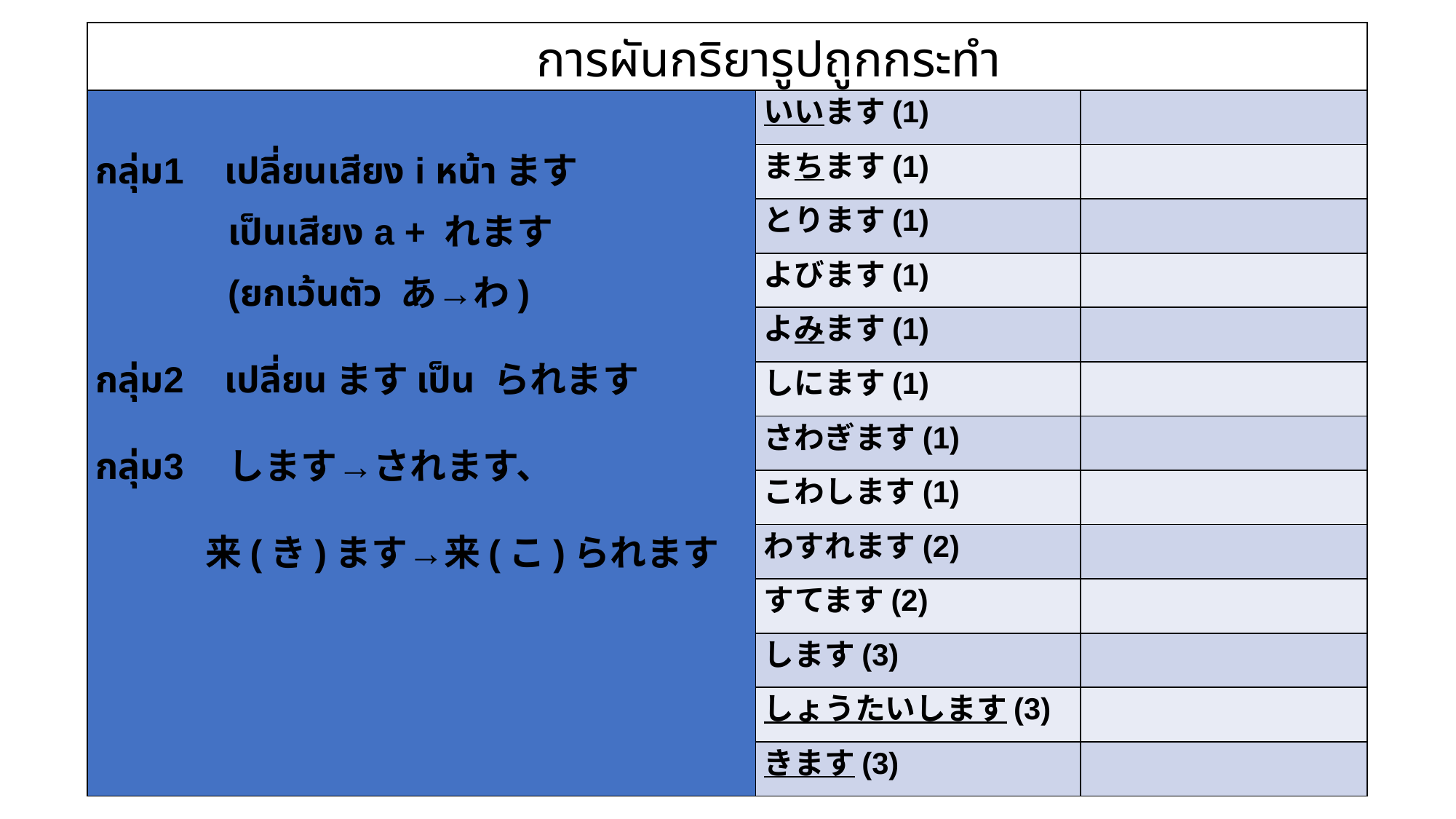

|  |  |  |
| --- | --- | --- |
| กลุ่ม1 เปลี่ยนเสียง i หน้าます เป็นเสียง a + れます (ยกเว้นตัว あ→わ) กลุ่ม2 เปลี่ยนますเป็น られます กลุ่ม3　します→されます、 来(き)ます→来(こ)られます | いいます(1) |  |
|  | まちます(1) |  |
|  | とります(1) |  |
|  | よびます(1) |  |
|  | よみます(1) |  |
|  | しにます(1) |  |
|  | さわぎます(1) |  |
|  | こわします(1) |  |
|  | わすれます(2) |  |
|  | すてます(2) |  |
|  | します(3) |  |
|  | しょうたいします(3) |  |
|  | きます(3) |  |
การผันกริยารูปถูกกระทำ